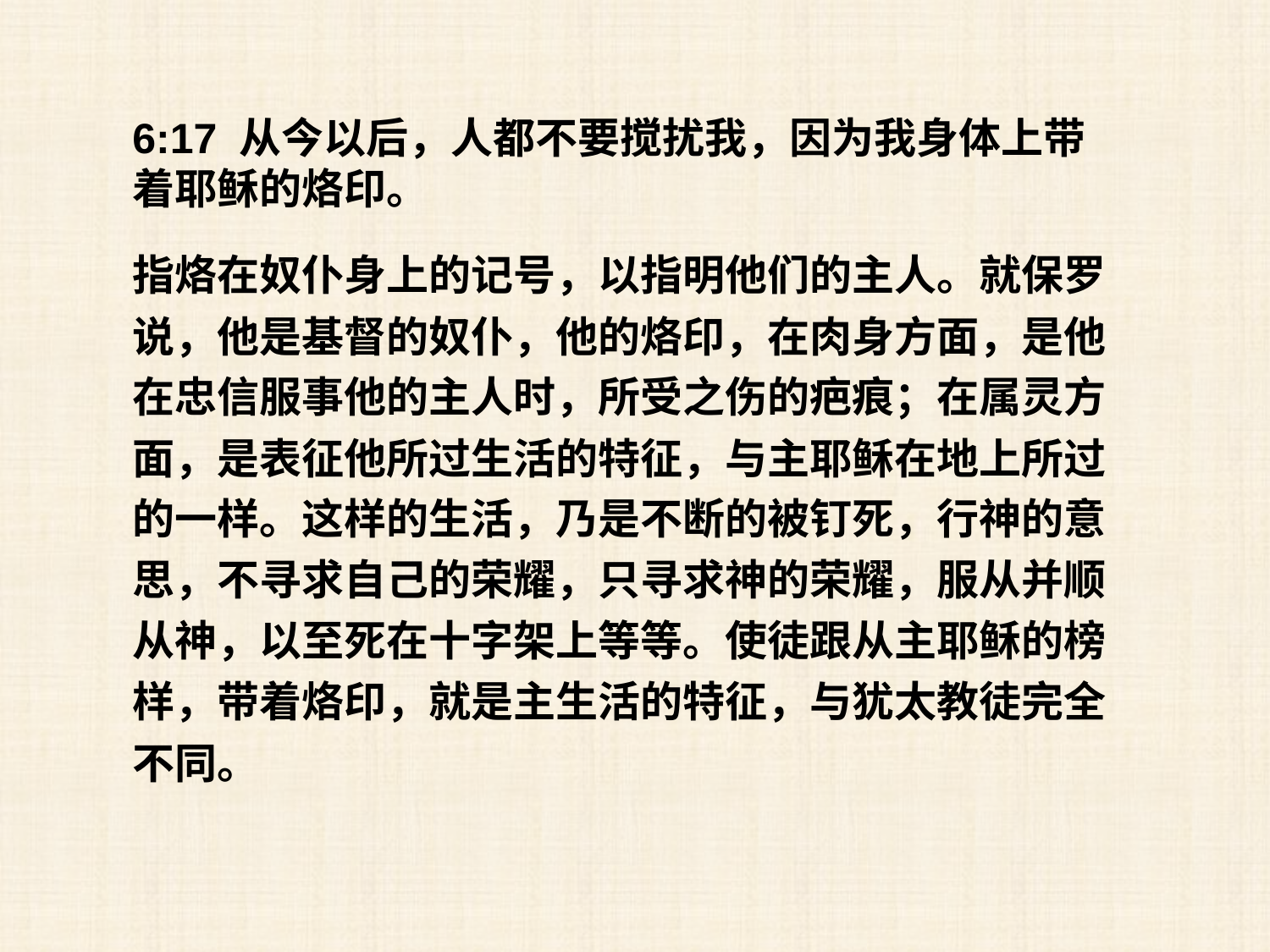

6:17 从今以后，人都不要搅扰我，因为我身体上带着耶稣的烙印。
指烙在奴仆身上的记号，以指明他们的主人。就保罗说，他是基督的奴仆，他的烙印，在肉身方面，是他在忠信服事他的主人时，所受之伤的疤痕；在属灵方面，是表征他所过生活的特征，与主耶稣在地上所过的一样。这样的生活，乃是不断的被钉死，行神的意思，不寻求自己的荣耀，只寻求神的荣耀，服从并顺从神，以至死在十字架上等等。使徒跟从主耶稣的榜样，带着烙印，就是主生活的特征，与犹太教徒完全不同。